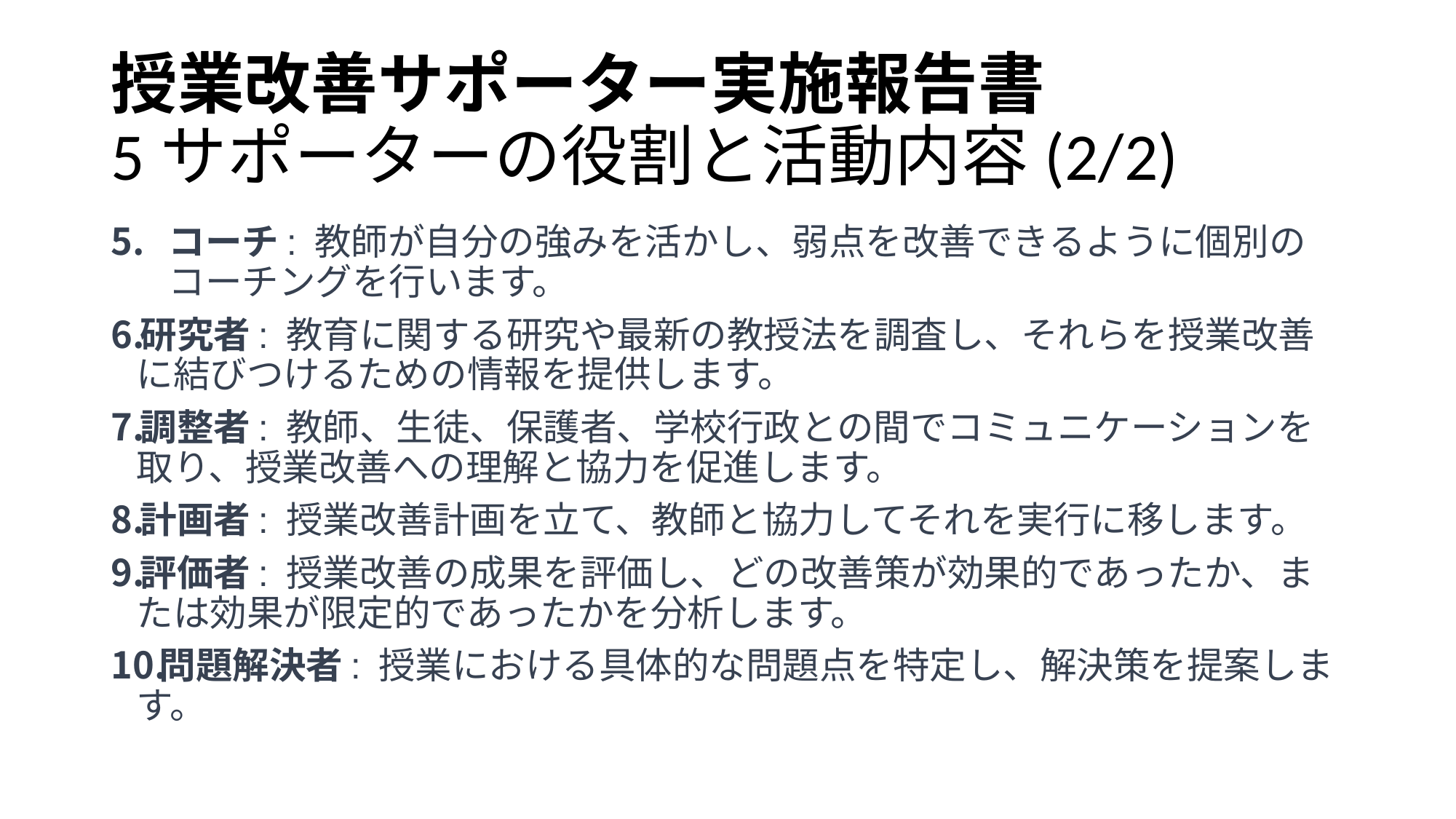

# 授業改善サポーター実施報告書 5サポーターの役割と活動内容(2/2)
コーチ: 教師が自分の強みを活かし、弱点を改善できるように個別のコーチングを行います。
研究者: 教育に関する研究や最新の教授法を調査し、それらを授業改善に結びつけるための情報を提供します。
調整者: 教師、生徒、保護者、学校行政との間でコミュニケーションを取り、授業改善への理解と協力を促進します。
計画者: 授業改善計画を立て、教師と協力してそれを実行に移します。
評価者: 授業改善の成果を評価し、どの改善策が効果的であったか、または効果が限定的であったかを分析します。
問題解決者: 授業における具体的な問題点を特定し、解決策を提案します。